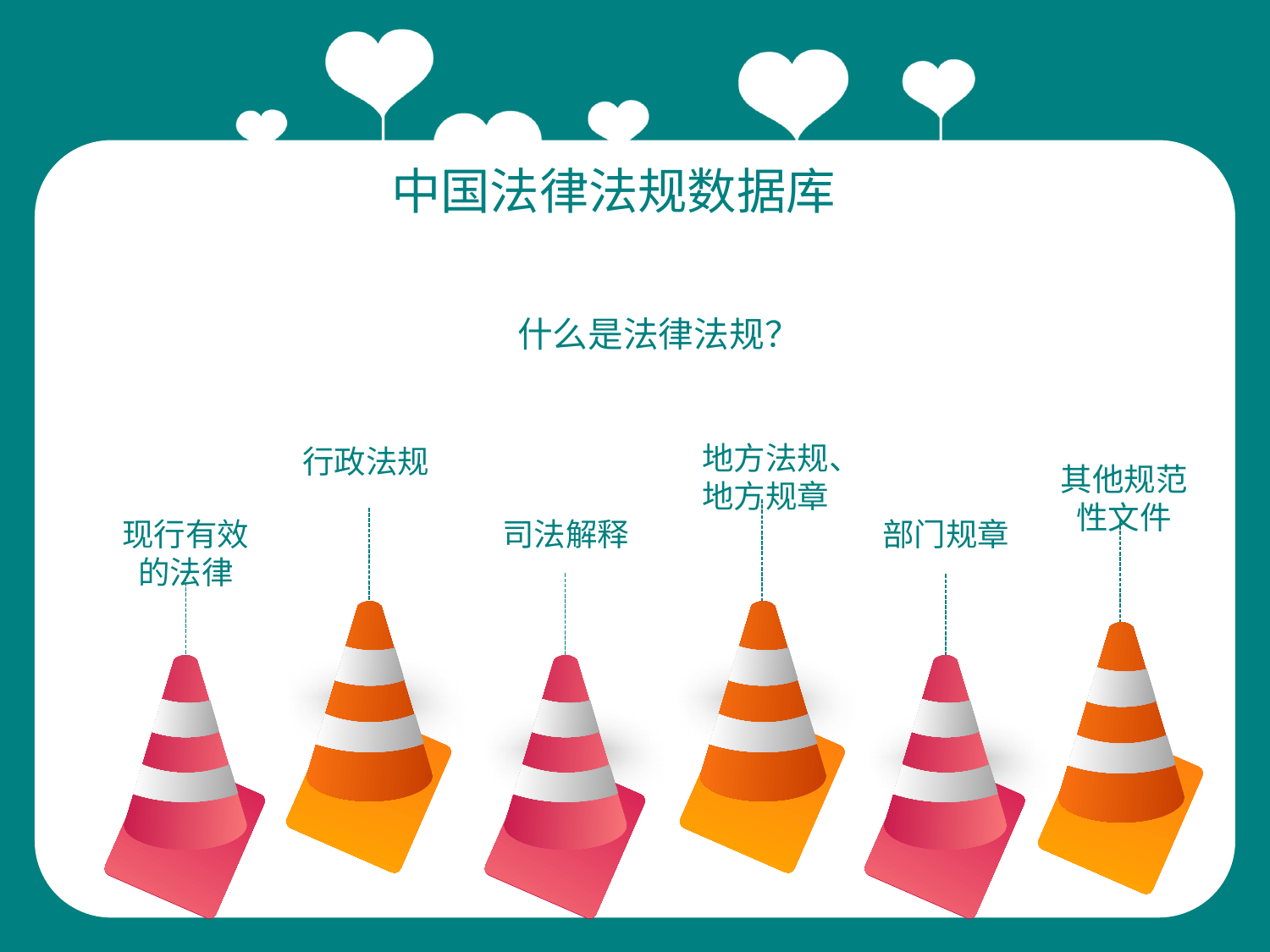

中国法律法规数据库
什么是法律法规？
地方法规、地方规章
行政法规
其他规范性文件
现行有效的法律
司法解释
部门规章